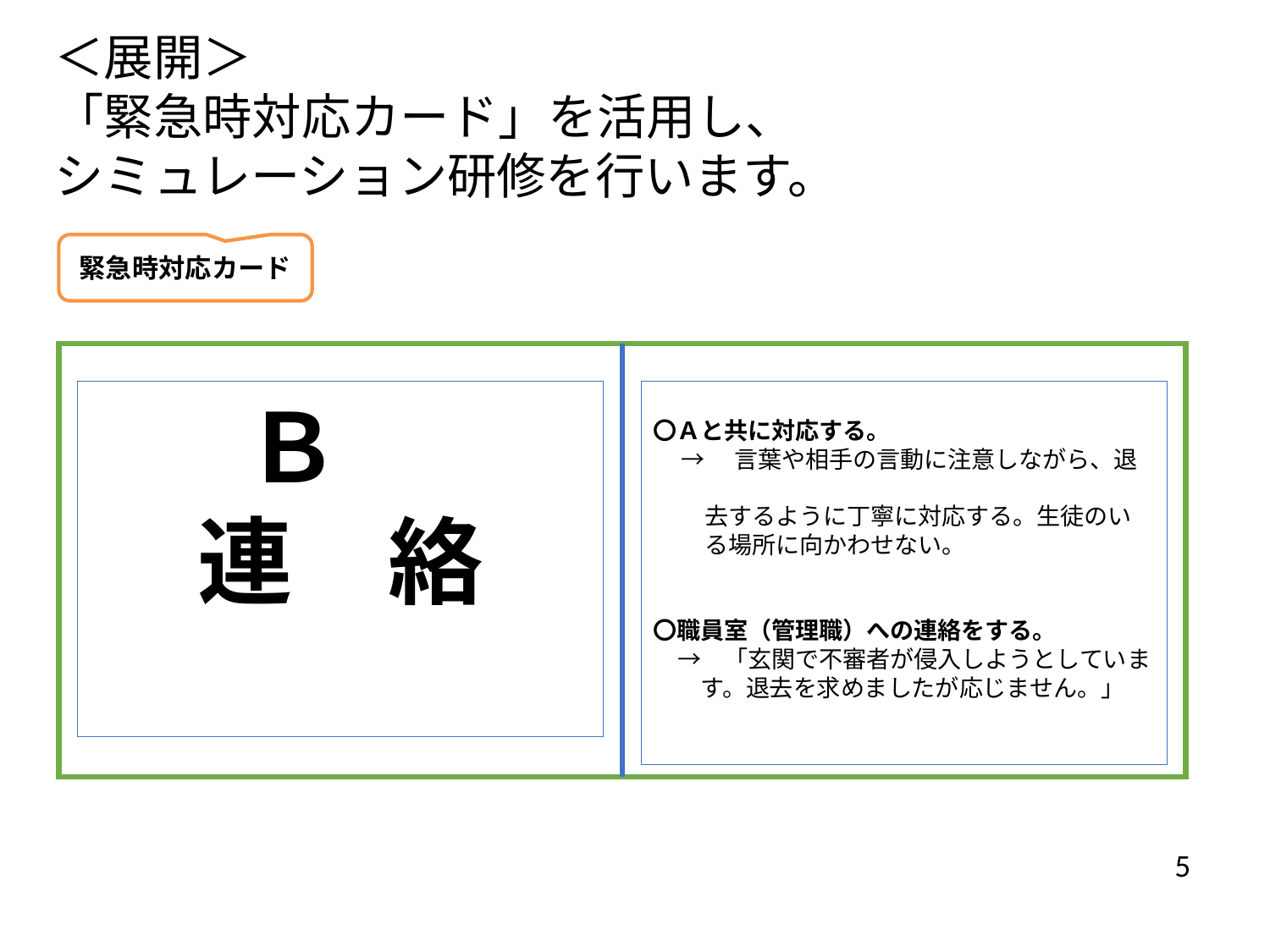

＜展開＞
「緊急時対応カード」を活用し、
シミュレーション研修を行います。
緊急時対応カード

〇Ａと共に対応する。
→　言葉や相手の言動に注意しながら、退
　去するように丁寧に対応する。生徒のい
　る場所に向かわせない。

〇職員室（管理職）への連絡をする。
　→　「玄関で不審者が侵入しようとしていま
　　す。退去を求めましたが応じません。」

Ｂ
連　絡

5